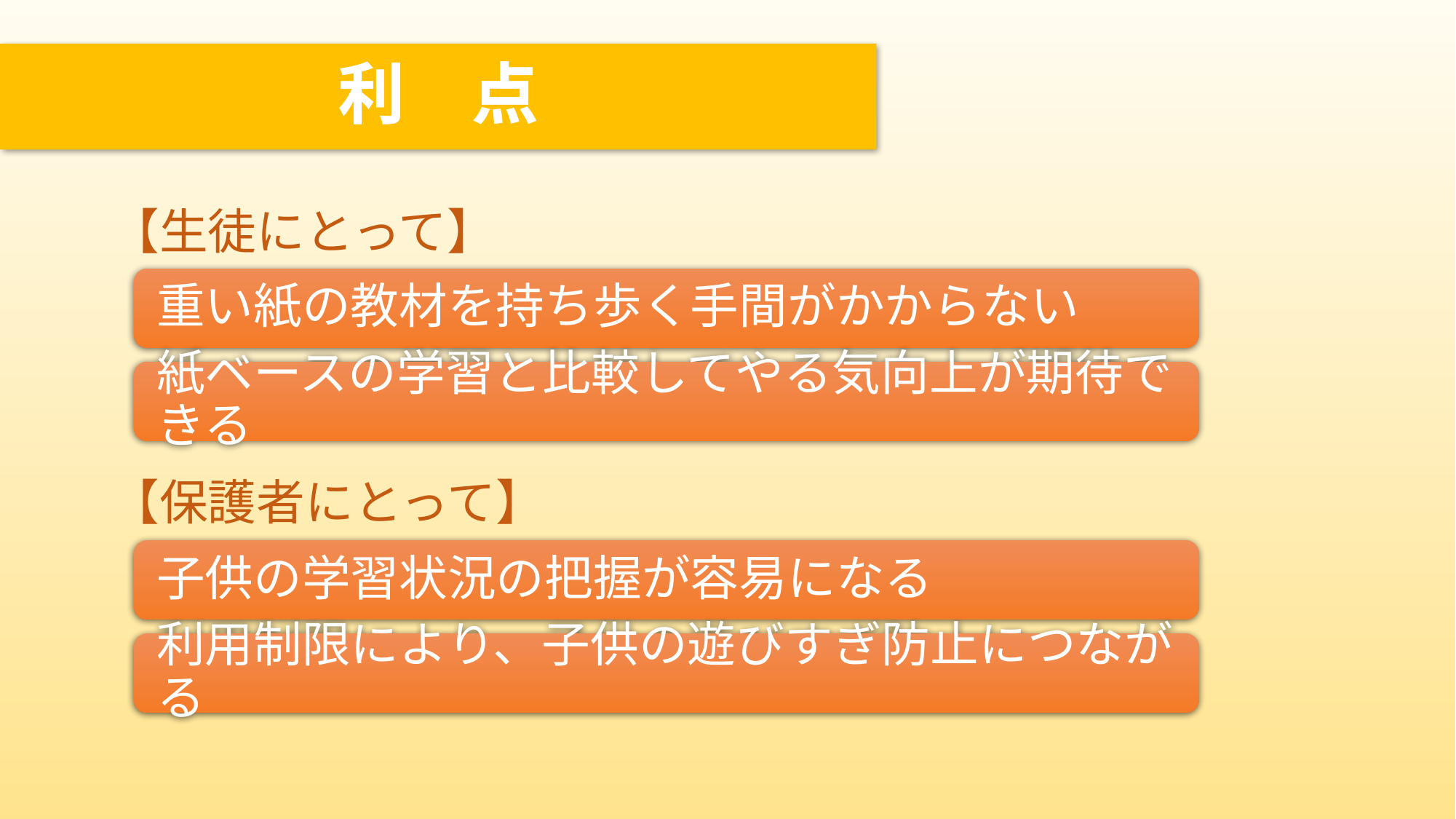

# 利　点
【生徒にとって】

【保護者にとって】
重い紙の教材を持ち歩く手間がかからない
紙ベースの学習と比較してやる気向上が期待できる
子供の学習状況の把握が容易になる
利用制限により、子供の遊びすぎ防止につながる